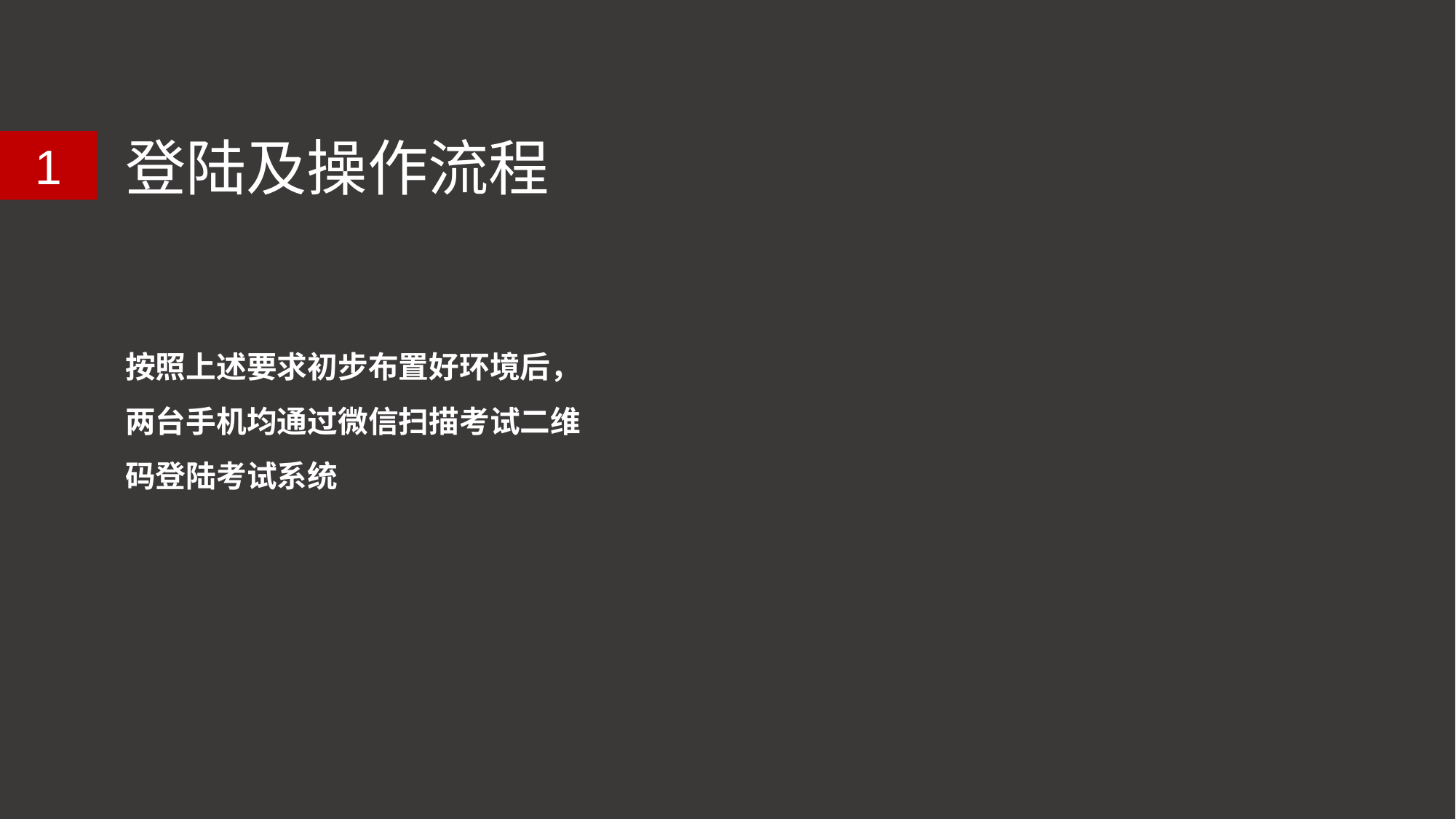

登陆及操作流程
1
按照上述要求初步布置好环境后，两台手机均通过微信扫描考试二维码登陆考试系统